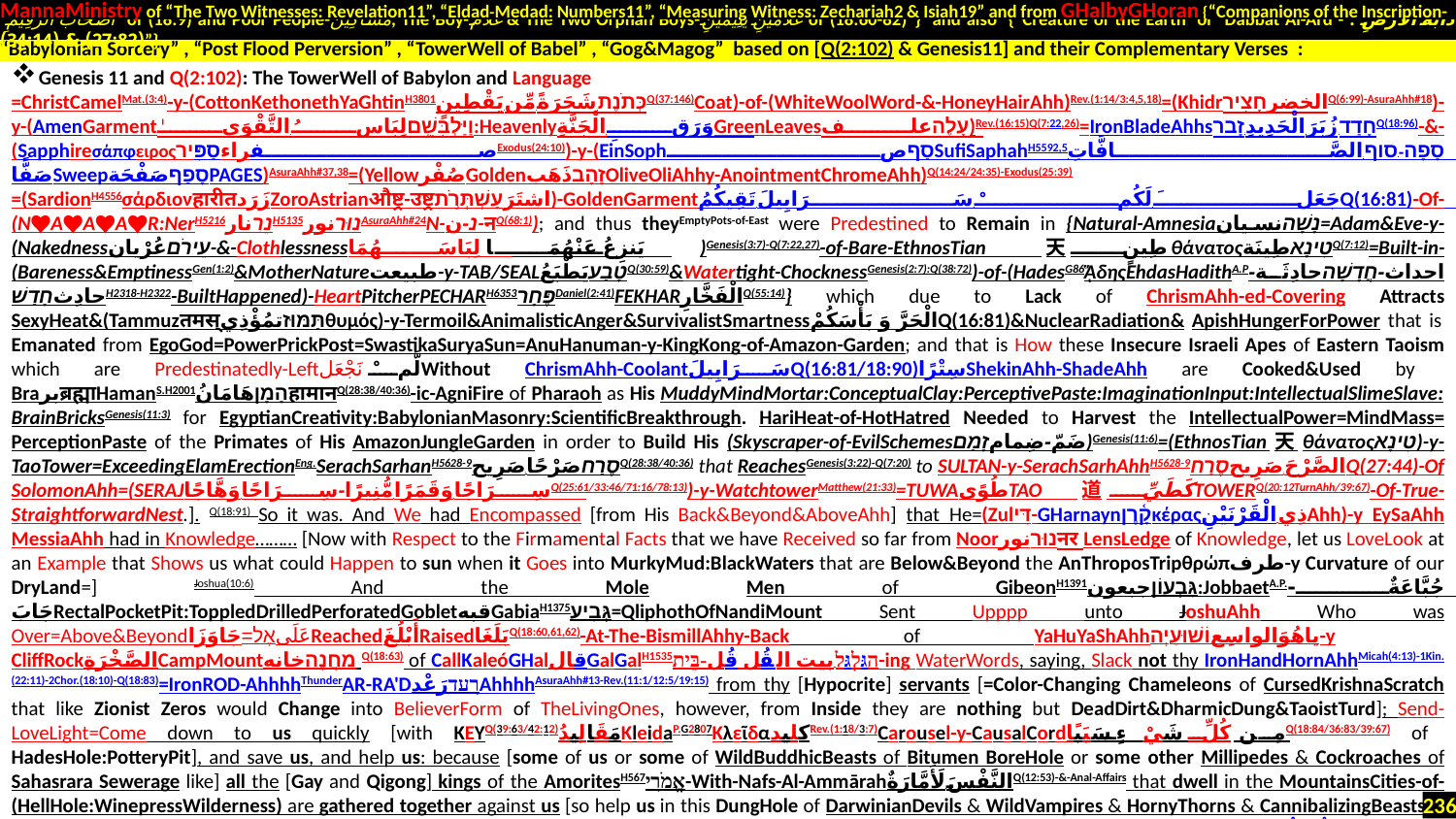

MannaMinistry of “The Two Witnesses: Revelation11”, “Eldad-Medad: Numbers11”, “Measuring Witness: Zechariah2 & Isiah19” and from GHalbyGHoran {“Companions of the Inscription-
 أَصْحَابَ الرَّقِيمِ  of (18:9) and Poor People-مَسَاكِينَ, The Boy-غُلَامُ & The Two Orphan Boys-غُلَامَيْنِ يَتِيمَيْنِ of (18:60-82)”}  and also  {“Creature of the Earth  or  Dabbat Al-Ard - دَابَّةُ الْأَرْضِ : (27:82) & (34:14)”}
.
Genesis 11 and Q(2:102): The TowerWell of Babylon and Language
=ChristCamelMat.(3:4)-y-(CottonKethonethYaGhtinH3801כְּתֹנֶת.شَجَرَةً مِّن يَقْطِينٍQ(37:146)Coat)-of-(WhiteWoolWord-&-HoneyHairAhh)Rev.(1:14/3:4,5,18)=(KhidrالخضرחָצִירQ(6:99)-AsuraAhh#18)-y-(AmenGarmentוַיַּלְבִּשֵֽׁםلِبَاسُ التَّقْوَىٰ:Heavenlyوَرَقِ الْجَنَّةِGreenLeavesעָלֶהعلف)Rev.(16:15)Q(7:22,26)=IronBladeAhhsחָדַד.زُبَرَ الْحَدِيدِ.זָברQ(18:96)-&-(SapphireσάπφειροςصفراءסַפִּירExodus(24:10))-y-(EinSophסַףصSufiSaphahH5592,5סָפָה-.סוף.الصَّافَّاتِ صَفًّاSweepסָפַףصَفْحَةPAGES)AsuraAhh#37,38=(YellowصُفْرGoldenזָהָבذَهَبOliveOliAhhy-AnointmentChromeAhh)Q(14:24/24:35)-Exodus(25:39)
=(SardionH4556σάρδιονहारीतزَرَدZoroAstrianऔष्ट्र-उष्ट्रاشتَرَעַשְׁתְּרֹ֣ת)-GoldenGarmentجَعَلَ لَكُمْ سَرَابِيلَ تَقِيكُمُQ(16:81)-Of-(N♥A♥A♥A♥R:NerH5216נֵרنارH5135נוּרنورAsuraAhh#24N-נ‬-ن-नQ(68:1)); and thus theyEmptyPots-of-East were Predestined to Remain in {Natural-Amnesiaנָשָׁהنسیان=Adam&Eve-y-(Nakednessעֵירֹםعُرْيان-&-Clothlessnessيَنزِعُ عَنْهُمَا لِبَاسَهُمَا)Genesis(3:7)-Q(7:22,27)-of-Bare-EthnosTian天طِينٍθάνατοςטִינָאطِينَةQ(7:12)=Built-in-(Bareness&EmptinessGen(1:2)&MotherNatureطبیعت-y-TAB/SEALטָבַעيَطْبَعُQ(30:59)&Watertight-ChocknessGenesis(2:7):Q(38:72))-of-(HadesG86ᾍδηςEhdasHadithA.Pاحداث-חֲדָשָׁהحادِثَة-حادِثחָדַשׁH2318-H2322-BuiltHappened)-HeartPitcherPECHARH6353פֶּחָרDaniel(2:41)FEKHARالْفَخَّارِQ(55:14)} which due to Lack of ChrismAhh-ed-Covering Attracts SexyHeat&(Tammuzतमस्תַּמּוּזتمُؤْذِيθυμός)-y-Termoil&AnimalisticAnger&SurvivalistSmartnessالْحَرَّ وَ بَأْسَكُمْQ(16:81)&NuclearRadiation& ApishHungerForPower that is Emanated from EgoGod=PowerPrickPost=SwastikaSuryaSun=AnuHanuman-y-KingKong-of-Amazon-Garden; and that is How these Insecure Israeli Apes of Eastern Taoism which are Predestinatedly-Leftلَّمْ نَجْعَلWithout ChrismAhh-CoolantسَرَابِيلَQ(16:81/18:90)سِتْرًاShekinAhh-ShadeAhh are Cooked&Used by Braبرब्रह्माHamanS.H2001הָמָןهَامَانُहामानQ(28:38/40:36)-ic-AgniFire of Pharaoh as His MuddyMindMortar:ConceptualClay:PerceptivePaste:ImaginationInput:IntellectualSlimeSlave: BrainBricksGenesis(11:3) for EgyptianCreativity:BabylonianMasonry:ScientificBreakthrough. HariHeat-of-HotHatred Needed to Harvest the IntellectualPower=MindMass= PerceptionPaste of the Primates of His AmazonJungleGarden in order to Build His (Skyscraper-of-EvilSchemesضَمّ-ضِمامזָמַם)Genesis(11:6)=(EthnosTian天θάνατοςטִינָא)-y-TaoTower=ExceedingElamErectionEng.SerachSarhanH5628-9סֶרַחصَرْحًا.صَرِيحQ(28:38/40:36) that ReachesGenesis(3:22)-Q(7:20) to SULTAN-y-SerachSarhAhhH5628-9الصَّرْحَ.صَرِيحסֶרַחQ(27:44)-Of SolomonAhh=(SERAJسِرَاجًا وَقَمَرًا مُّنِيرًا-سِرَاجًا وَهَّاجًاQ(25:61/33:46/71:16/78:13))-y-WatchtowerMatthew(21:33)=TUWAطُوًىTAO道كَطَيِّTOWERQ(20:12TurnAhh/39:67)-Of-True-StraightforwardNest.]. Q(18:91) So it was. And We had Encompassed [from His Back&Beyond&AboveAhh] that He=(Zulדִּי-GHarnaynקָ֫רֶןκέραςذِي الْقَرْنَيْنِAhh)-y EySaAhh MessiaAhh had in Knowledge……… [Now with Respect to the Firmamental Facts that we have Received so far from Noorנוּרنورनर LensLedge of Knowledge, let us LoveLook at an Example that Shows us what could Happen to sun when it Goes into MurkyMud:BlackWaters that are Below&Beyond the AnThroposTripθρώπطرف-y Curvature of our DryLand=] Joshua(10:6) And the Mole Men of GibeonH1391גִּבְעוֹןجبعون:JobbaetA.P.جُبَّاعَةٌ-جَابَRectalPocketPit:ToppledDrilledPerforatedGobletقبهGabiaH1375גְּבִיעַ=QliphothOfNandiMount Sent Upppp unto JoshuAhh Who was Over=Above&Beyondعَلَىאֶל=جَاوَزَاReachedأَبْلُغَRaisedبَلَغَاQ(18:60,61,62)-At-The-BismillAhhy-Back of YaHuYaShAhhیاهُوَالواسِعוֹשׁוּעַ.יְה-y CliffRockالصَّخْرَةِCampMountמַחֲנֶהخانه Q(18:63) of CallKaleóGHalقالGalGalH1535הגַּלְגַּל-بیت القُل قُل-בֵּית-ing WaterWords, saying, Slack not thy IronHandHornAhhMicah(4:13)-1Kin.(22:11)-2Chor.(18:10)-Q(18:83)=IronROD-AhhhhThunderAR-RA'DרָעדرَعْدAhhhhAsuraAhh#13-Rev.(11:1/12:5/19:15) from thy [Hypocrite] servants [=Color-Changing Chameleons of CursedKrishnaScratch that like Zionist Zeros would Change into BelieverForm of TheLivingOnes, however, from Inside they are nothing but DeadDirt&DharmicDung&TaoistTurd]; Send-LoveLight=Come down to us quickly [with KEYQ(39:63/42:12)مَقَالِيدُKleidaP.G2807ΚλεῖδαکلیدRev.(1:18/3:7)Carousel-y-CausalCordمِن كُلِّ شَيْءٍ سَبَبًاQ(18:84/36:83/39:67) of HadesHole:PotteryPit], and save us, and help us: because [some of us or some of WildBuddhicBeasts of Bitumen BoreHole or some other Millipedes & Cockroaches of Sahasrara Sewerage like] all the [Gay and Qigong] kings of the AmoritesH567אֱמֹרִי-With-Nafs-Al-Ammārahالنَّفْسَ لَأَمَّارَةٌQ(12:53)-&-Anal-Affairs that dwell in the MountainsCities-of-(HellHole:WinepressWilderness) are gathered together against us [so help us in this DungHole of DarwinianDevils & WildVampires & HornyThorns & CannibalizingBeasts & ZenZombies & Moksha-ed-MonstersQ(3:28)]. .Joshua(10:7) So JoshuAhh HoverFly-ed-Over [GalileeGarden-ic-AntValley] from (CallKaleóGHalقالGalGalH1535הגַּלְגַּל-بیت القُل قُل-בֵּית)-ing-SerachSarhAhhH5628-9الصَّرْحَ.صَرِيحסֶרַחQ(27:44) , He, and all the People of [Anti-Buddhic] War with Him, and all the Mighty [Mushroom-Masters & MannaMoon-ic] Men of Valour [like those BirdyBrothers Who had SufiSail-ed Upppp with MuhammadAhhQ(33:9) for Battle Of AhzabالأحزابAsuraAhh#33 Against Ashtray Army of (FleshPhilistineفلسפְּלִשְׁתִּי)-y-VajraWeights which had Sieged Them physically
“Babylonian Sorcery” , “Post Flood Perversion” , “TowerWell of Babel” , “Gog&Magog”  based on [Q(2:102) & Genesis11] and their Complementary Verses  :
236